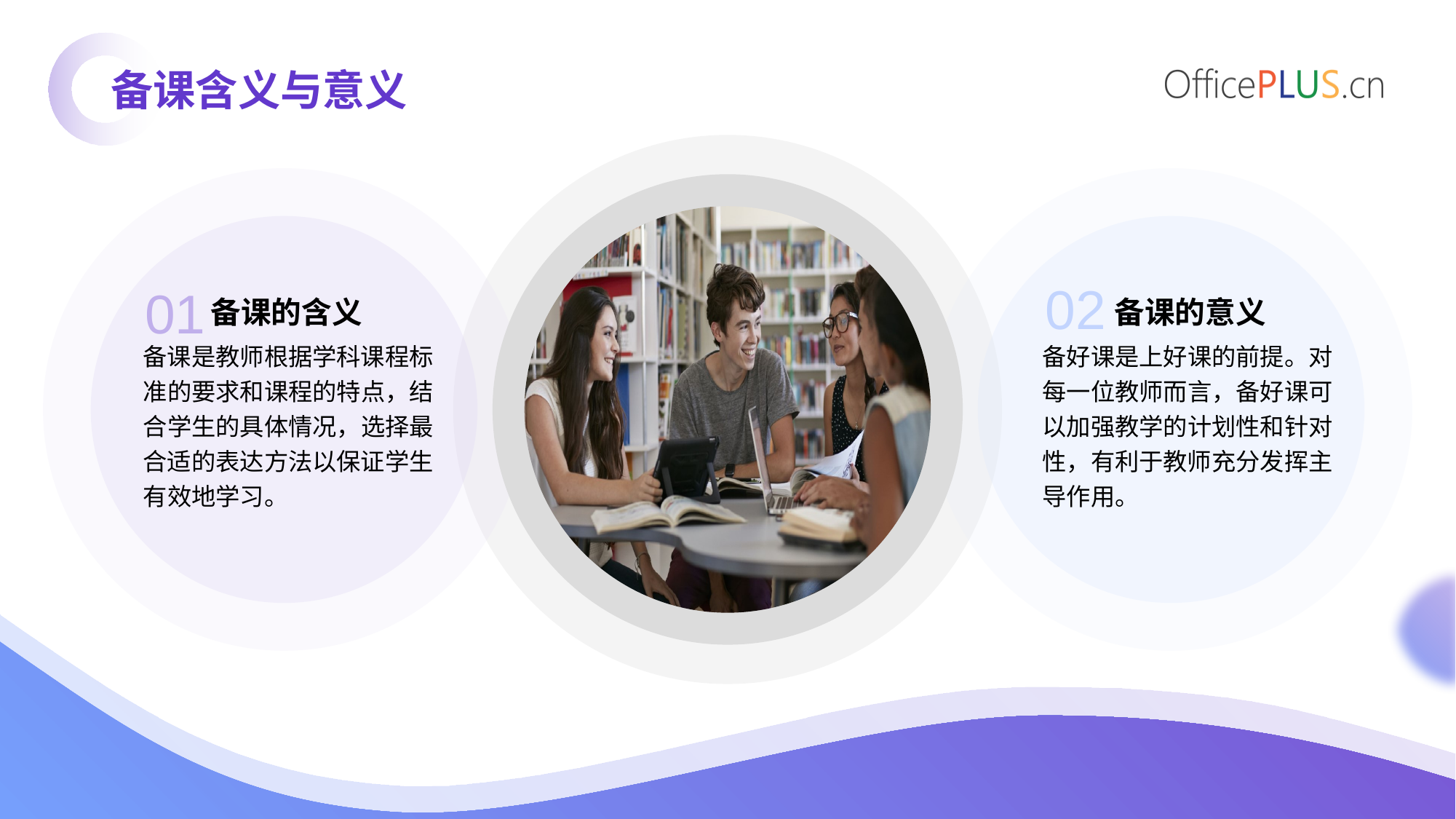

备课含义与意义

02
01
备课的含义
备课的意义
备课是教师根据学科课程标准的要求和课程的特点，结合学生的具体情况，选择最合适的表达方法以保证学生有效地学习。
备好课是上好课的前提。对每一位教师而言，备好课可以加强教学的计划性和针对性，有利于教师充分发挥主导作用。